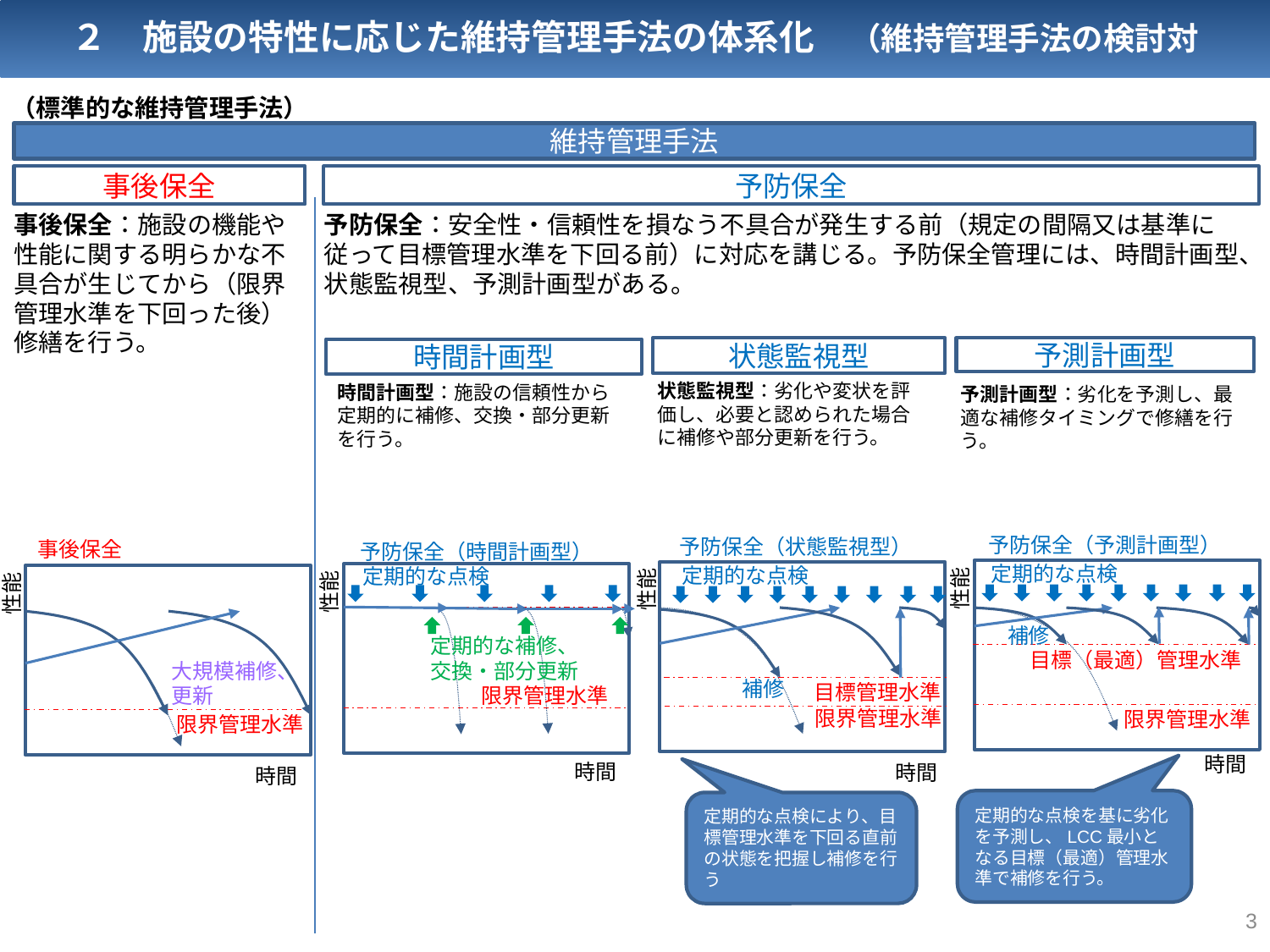

２　施設の特性に応じた維持管理手法の体系化　（維持管理手法の検討対象）
（標準的な維持管理手法）
維持管理手法
事後保全
予防保全
事後保全：施設の機能や性能に関する明らかな不具合が生じてから（限界管理水準を下回った後）修繕を行う。
予防保全：安全性・信頼性を損なう不具合が発生する前（規定の間隔又は基準に従って目標管理水準を下回る前）に対応を講じる。予防保全管理には、時間計画型、状態監視型、予測計画型がある。
状態監視型
予測計画型
時間計画型
状態監視型：劣化や変状を評価し、必要と認められた場合に補修や部分更新を行う。
時間計画型：施設の信頼性から定期的に補修、交換・部分更新を行う。
予測計画型：劣化を予測し、最適な補修タイミングで修繕を行う。
予防保全（予測計画型）
定期的な点検

性能

補修
目標（最適）管理水準
限界管理水準
時間
予防保全（状態監視型）
定期的な点検

性能

補修
目標管理水準
限界管理水準
時間
事後保全

性能

大規模補修、更新
時間
予防保全（時間計画型）
定期的な点検

性能

時間
定期的な補修、
交換・部分更新
限界管理水準
限界管理水準
定期的な点検を基に劣化を予測し、LCC最小となる目標（最適）管理水準で補修を行う。
定期的な点検により、目標管理水準を下回る直前の状態を把握し補修を行う
3